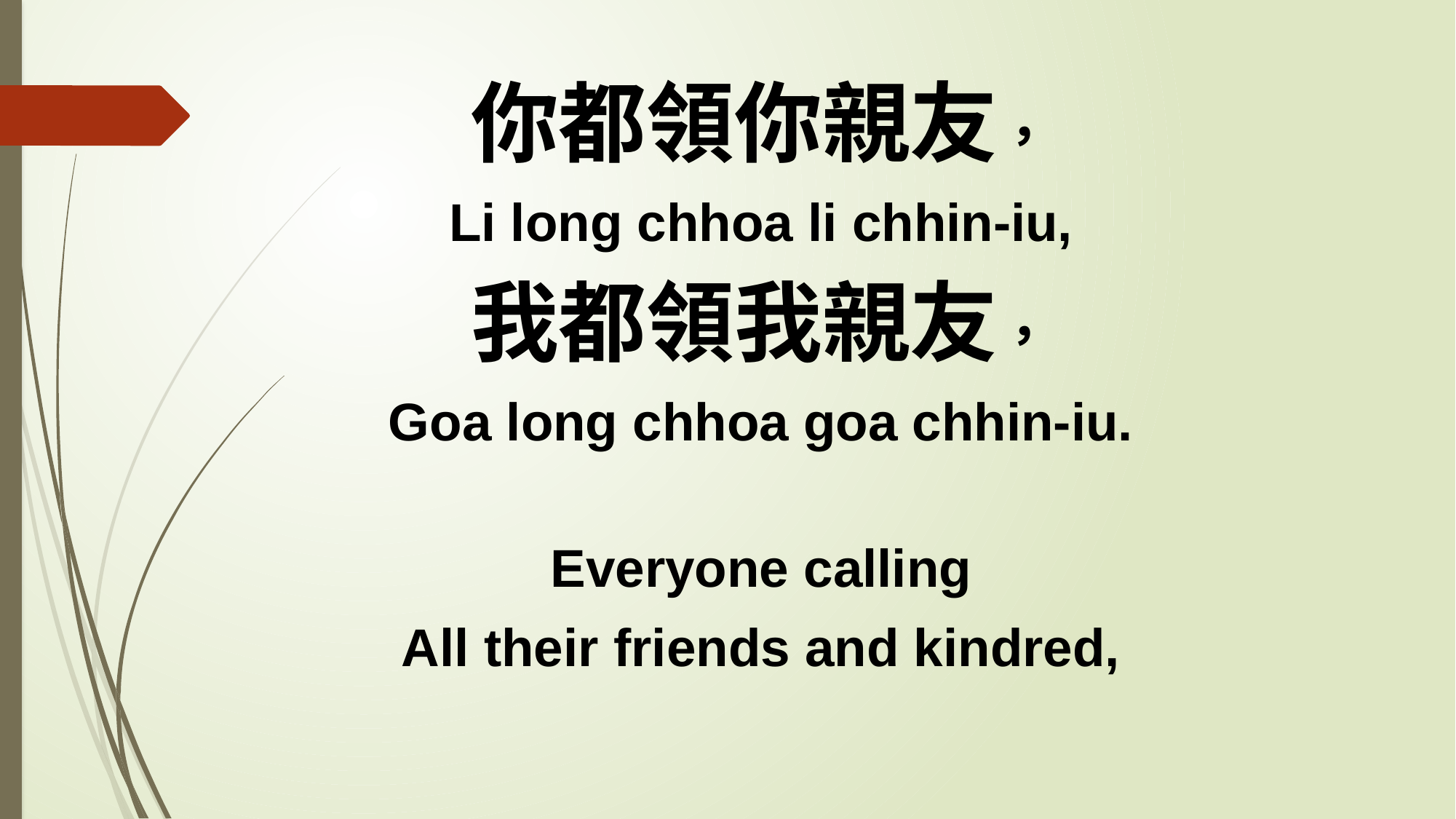

你都領你親友，
Li long chhoa li chhin-iu,
我都領我親友，
Goa long chhoa goa chhin-iu.

Everyone calling
All their friends and kindred,